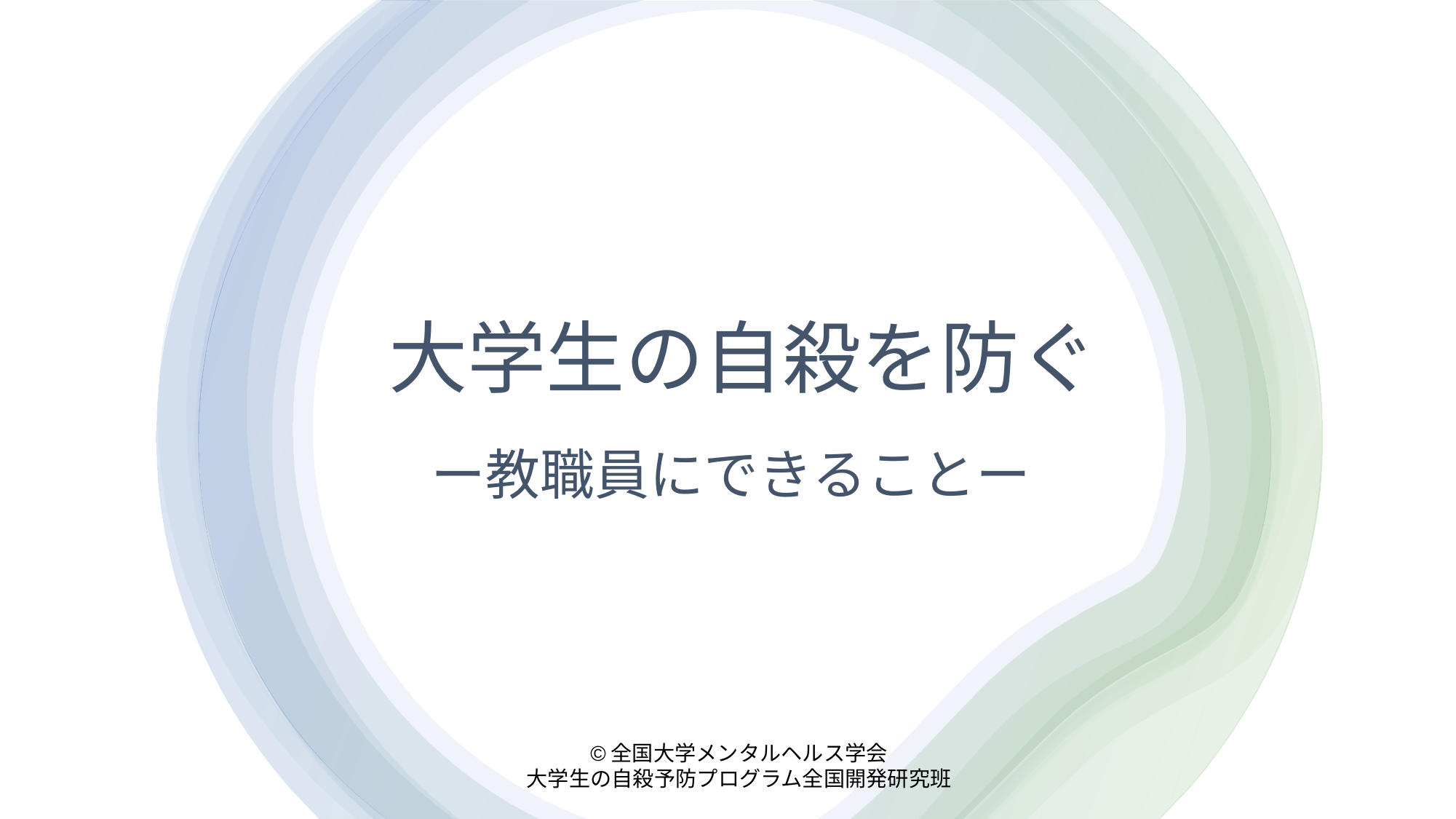

# 大学生の自殺を防ぐ
ー教職員にできることー
©全国大学メンタルヘルス学会
大学生の自殺予防プログラム全国開発研究班